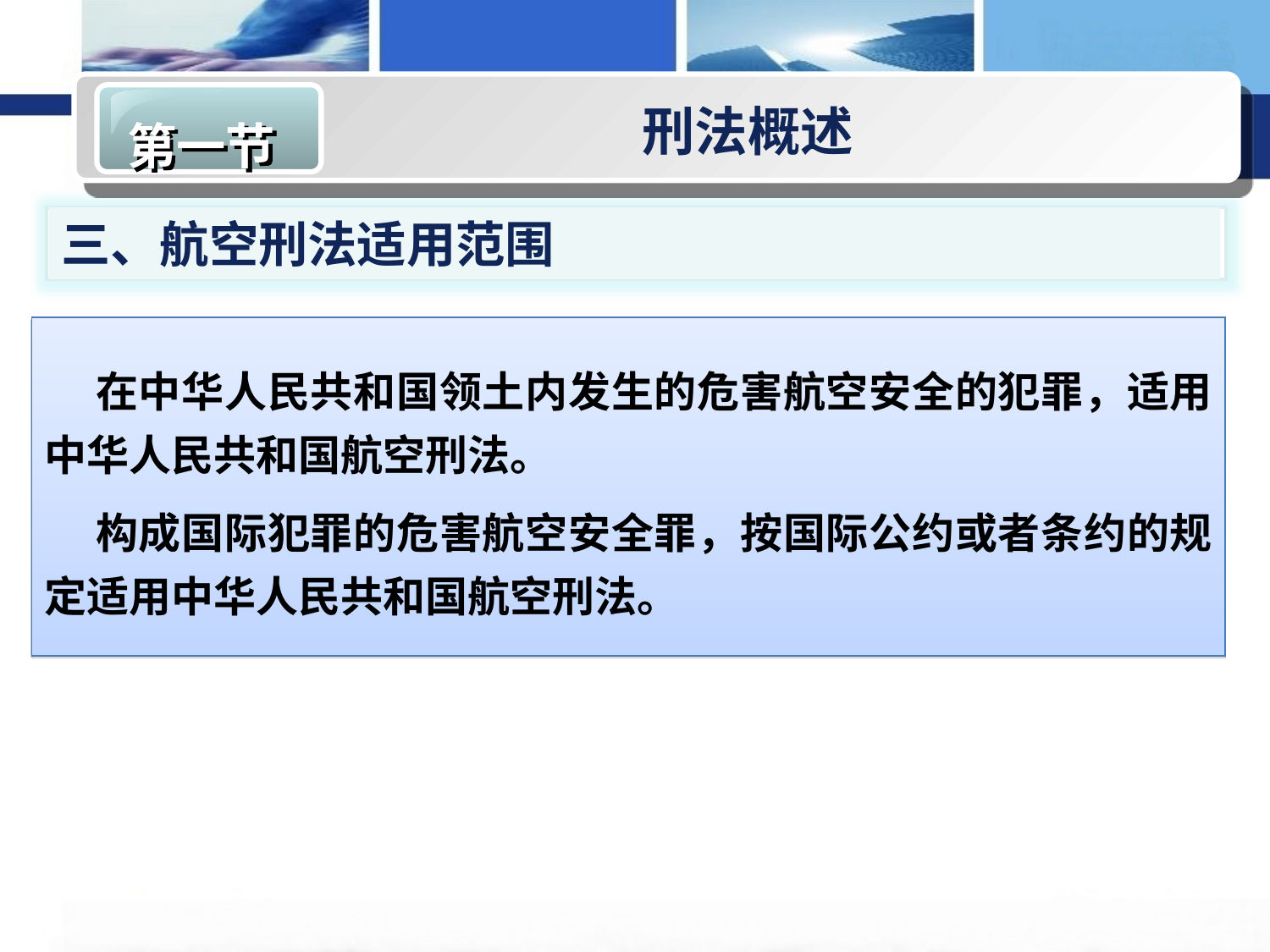

第一节
刑法概述

三、航空刑法适用范围
    在中华人民共和国领土内发生的危害航空安全的犯罪，适用中华人民共和国航空刑法。
    构成国际犯罪的危害航空安全罪，按国际公约或者条约的规定适用中华人民共和国航空刑法。
7